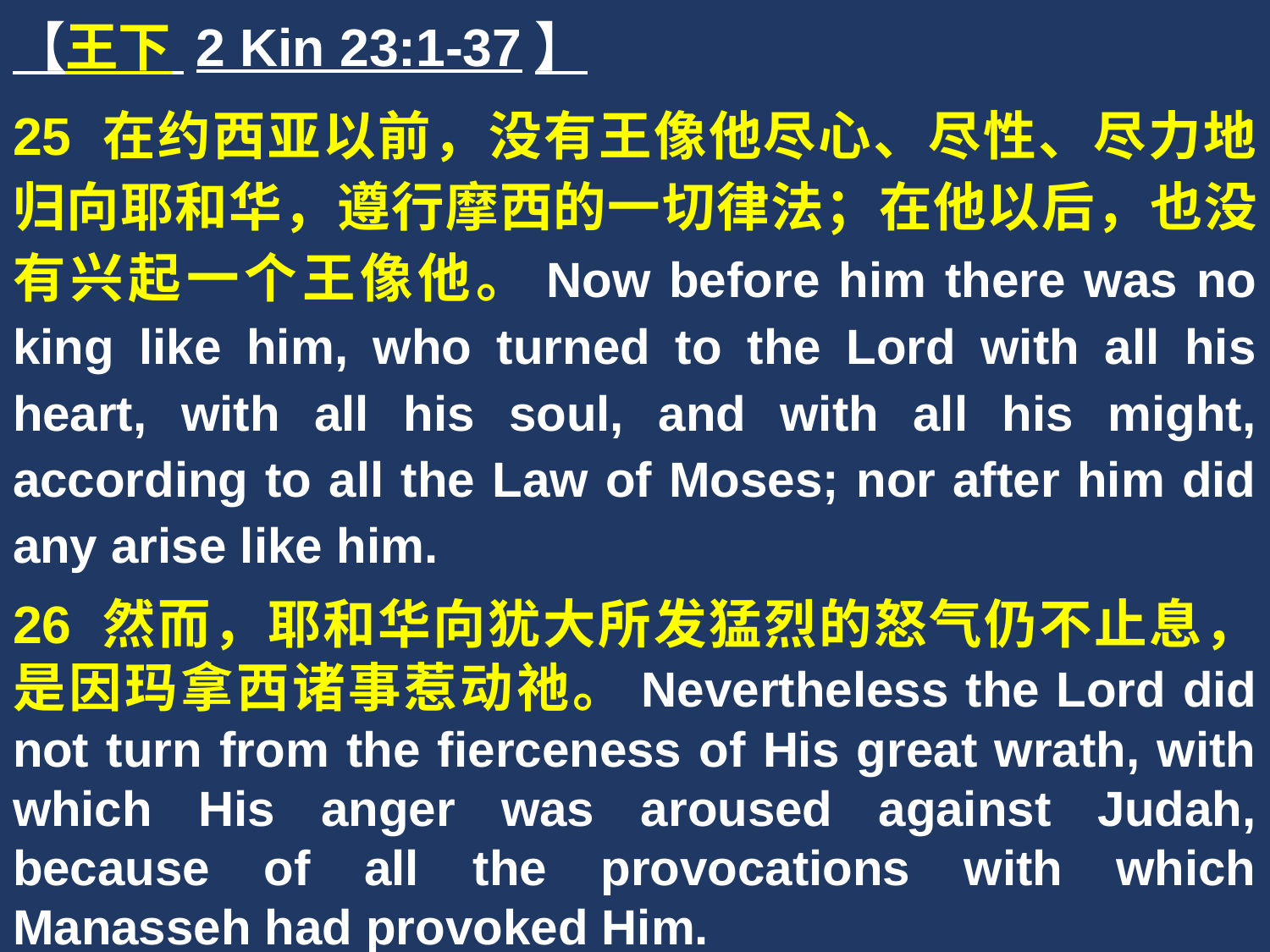

【王下 2 Kin 23:1-37】
25 在约西亚以前，没有王像他尽心、尽性、尽力地归向耶和华，遵行摩西的一切律法；在他以后，也没有兴起一个王像他。Now before him there was no king like him, who turned to the Lord with all his heart, with all his soul, and with all his might, according to all the Law of Moses; nor after him did any arise like him.
26 然而，耶和华向犹大所发猛烈的怒气仍不止息，是因玛拿西诸事惹动祂。Nevertheless the Lord did not turn from the fierceness of His great wrath, with which His anger was aroused against Judah, because of all the provocations with which Manasseh had provoked Him.